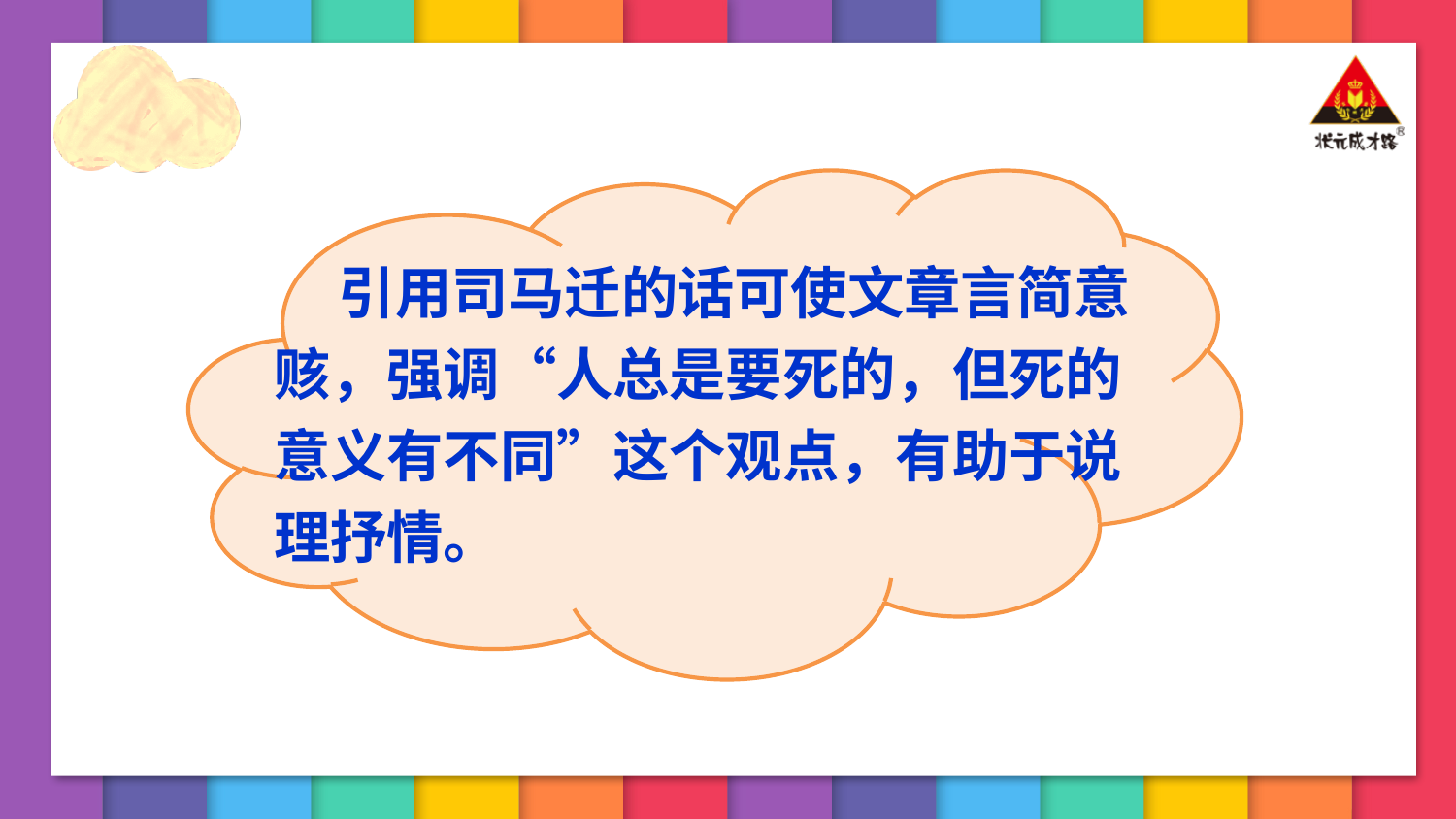

引用司马迁的话可使文章言简意赅，强调“人总是要死的，但死的意义有不同”这个观点，有助于说理抒情。